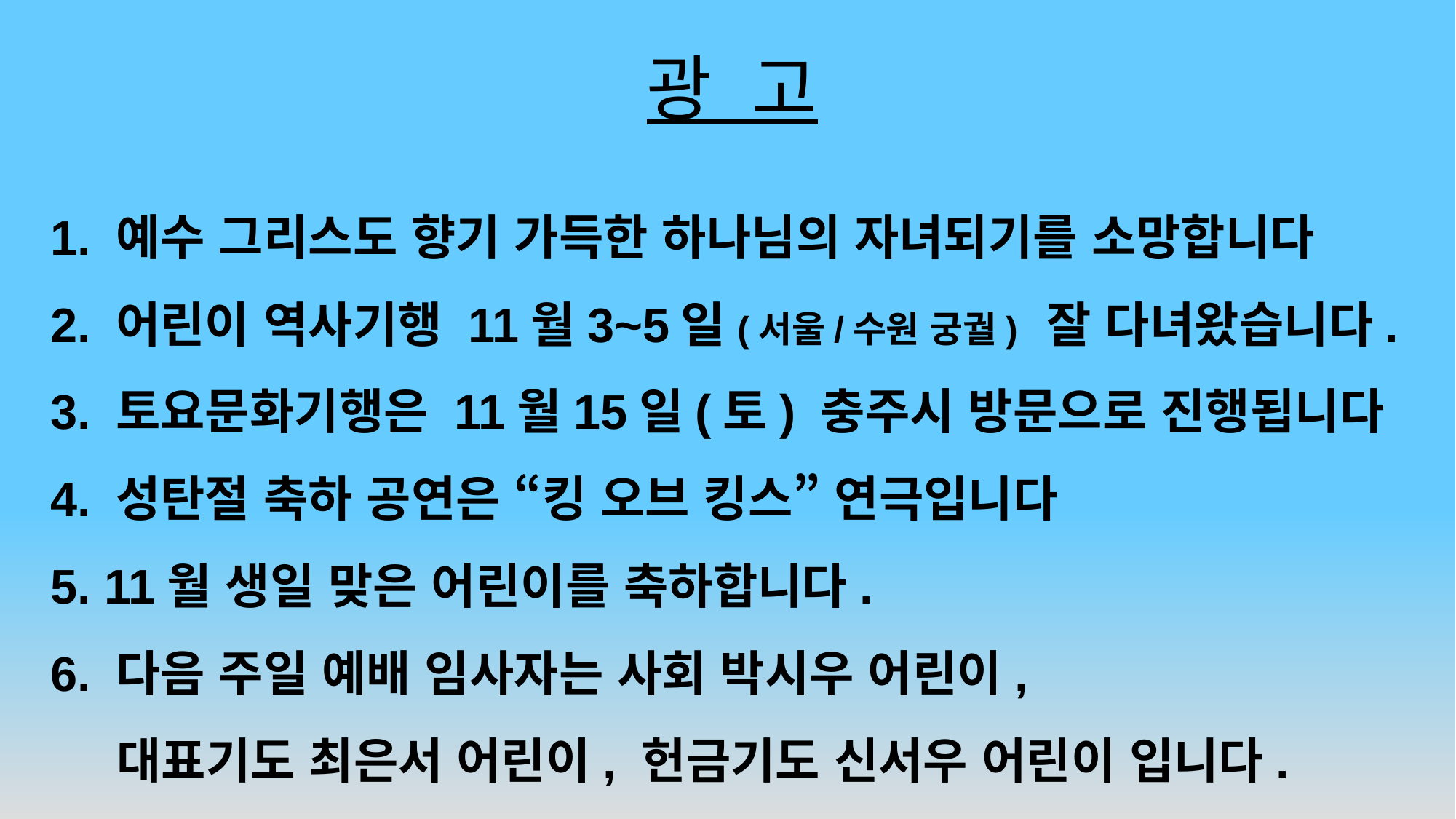

# 광  고
1. 예수 그리스도 향기 가득한 하나님의 자녀되기를 소망합니다
2. 어린이 역사기행 11월3~5일(서울/수원 궁궐)  잘 다녀왔습니다.
3. 토요문화기행은 11월15일(토) 충주시 방문으로 진행됩니다
4. 성탄절 축하 공연은 “킹 오브 킹스” 연극입니다
5. 11월 생일 맞은 어린이를 축하합니다.
6. 다음 주일 예배 임사자는 사회 박시우 어린이,
    대표기도 최은서 어린이, 헌금기도 신서우 어린이 입니다.